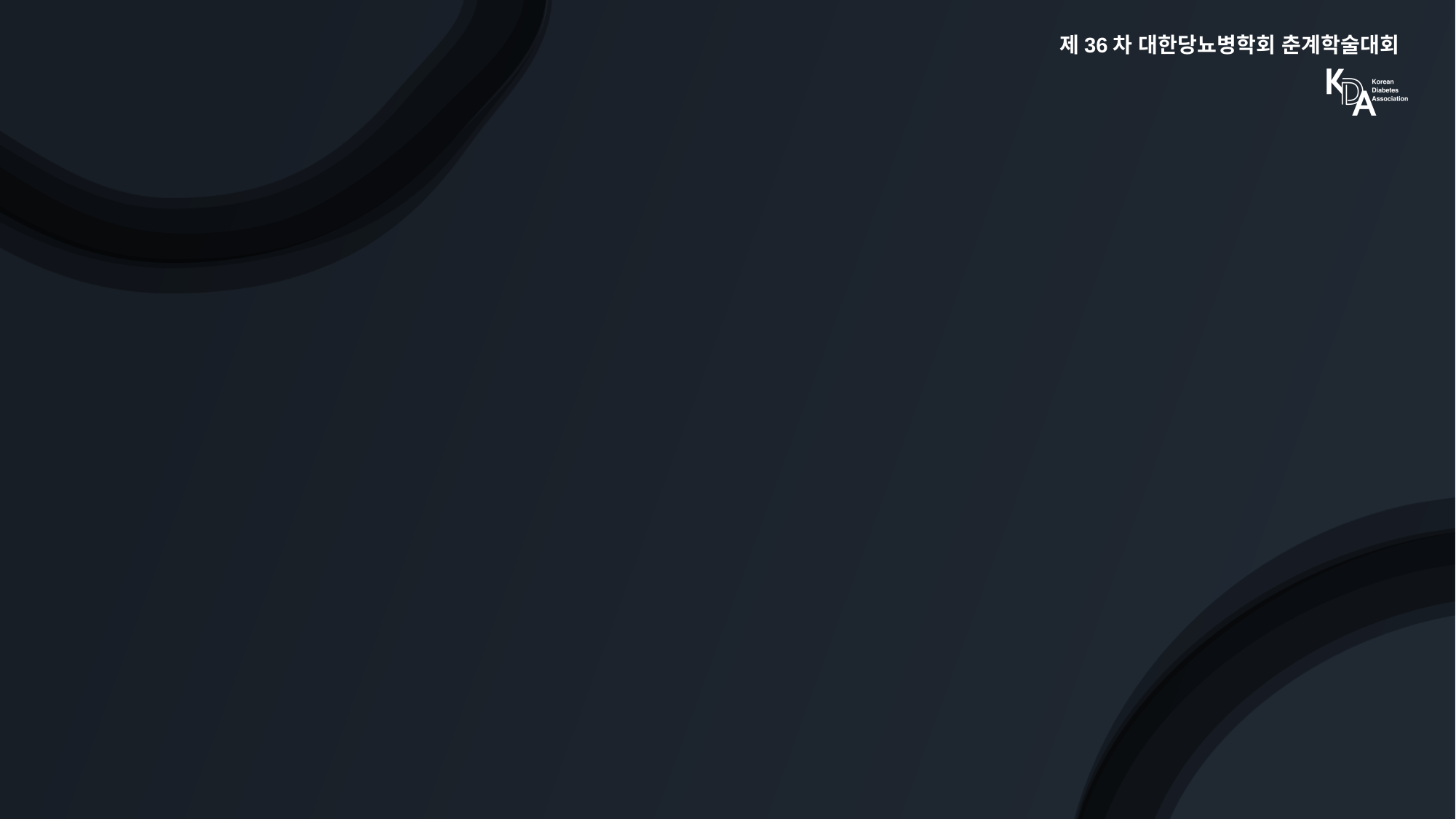

발표 템플릿 (2) - 군청색 버전

※ 발표자료 작성 시,
이 텍스트 상자는 지우고 사용해주십시오.